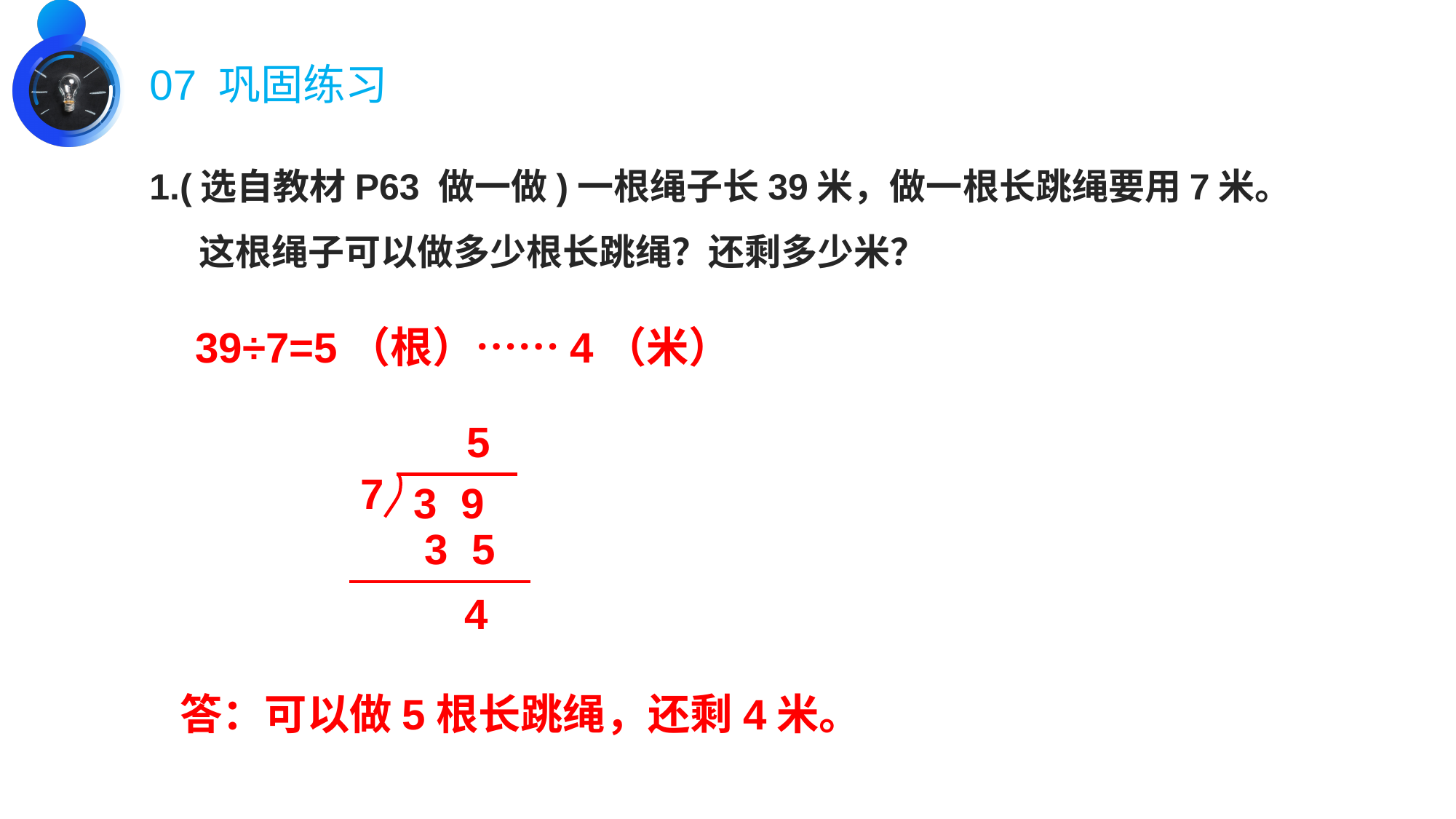

07
巩固练习
1.(选自教材P63 做一做)一根绳子长39米，做一根长跳绳要用7米。
     这根绳子可以做多少根长跳绳？还剩多少米？
39÷7=5（根）……4（米）
5
7
3  9

3  5
 4
答：可以做5根长跳绳，还剩4米。